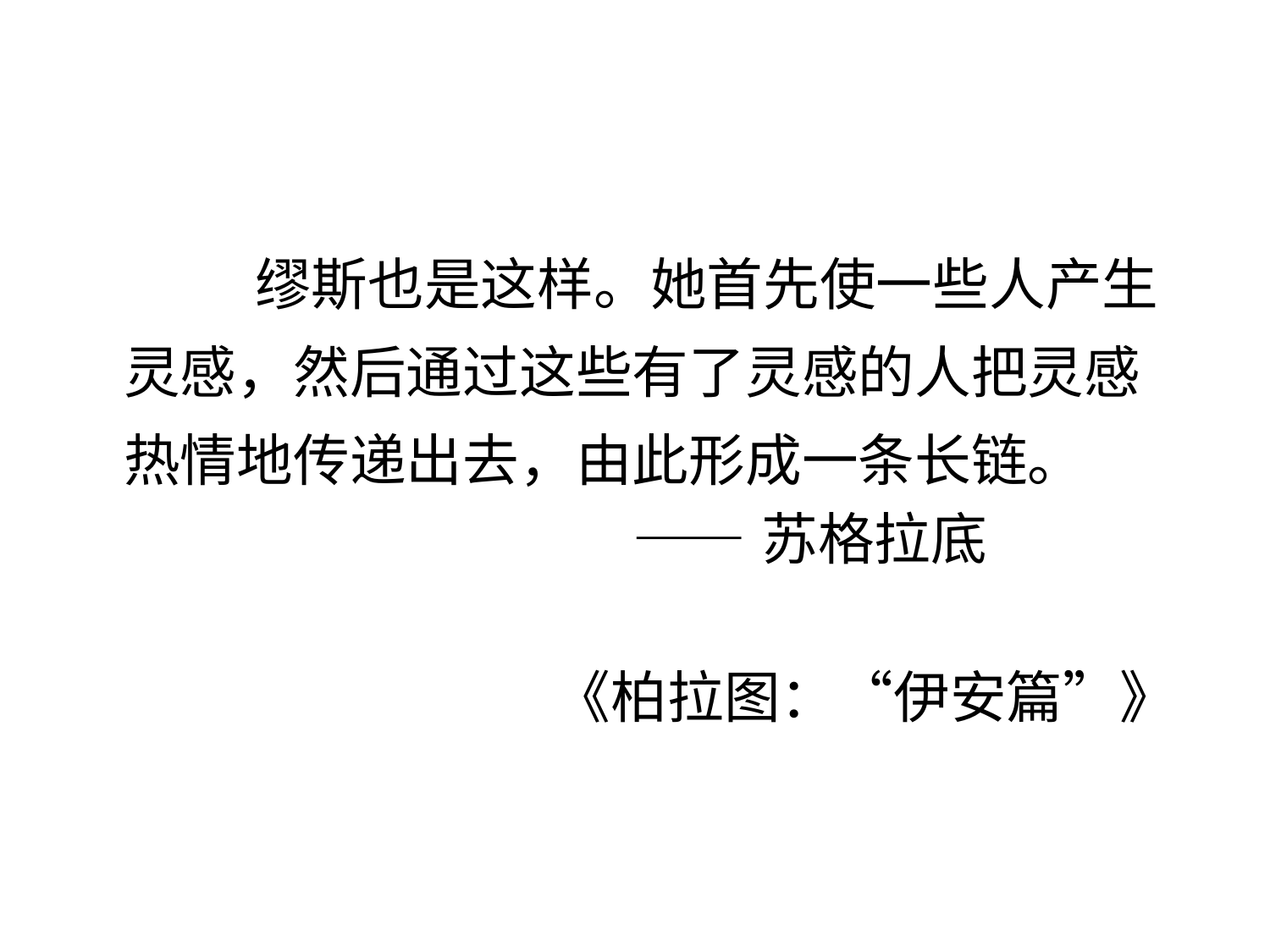

#
             缪斯也是这样。她首先使一些人产生灵感，然后通过这些有了灵感的人把灵感热情地传递出去，由此形成一条长链。
                                            ——苏格拉底

                                    《柏拉图：“伊安篇”》